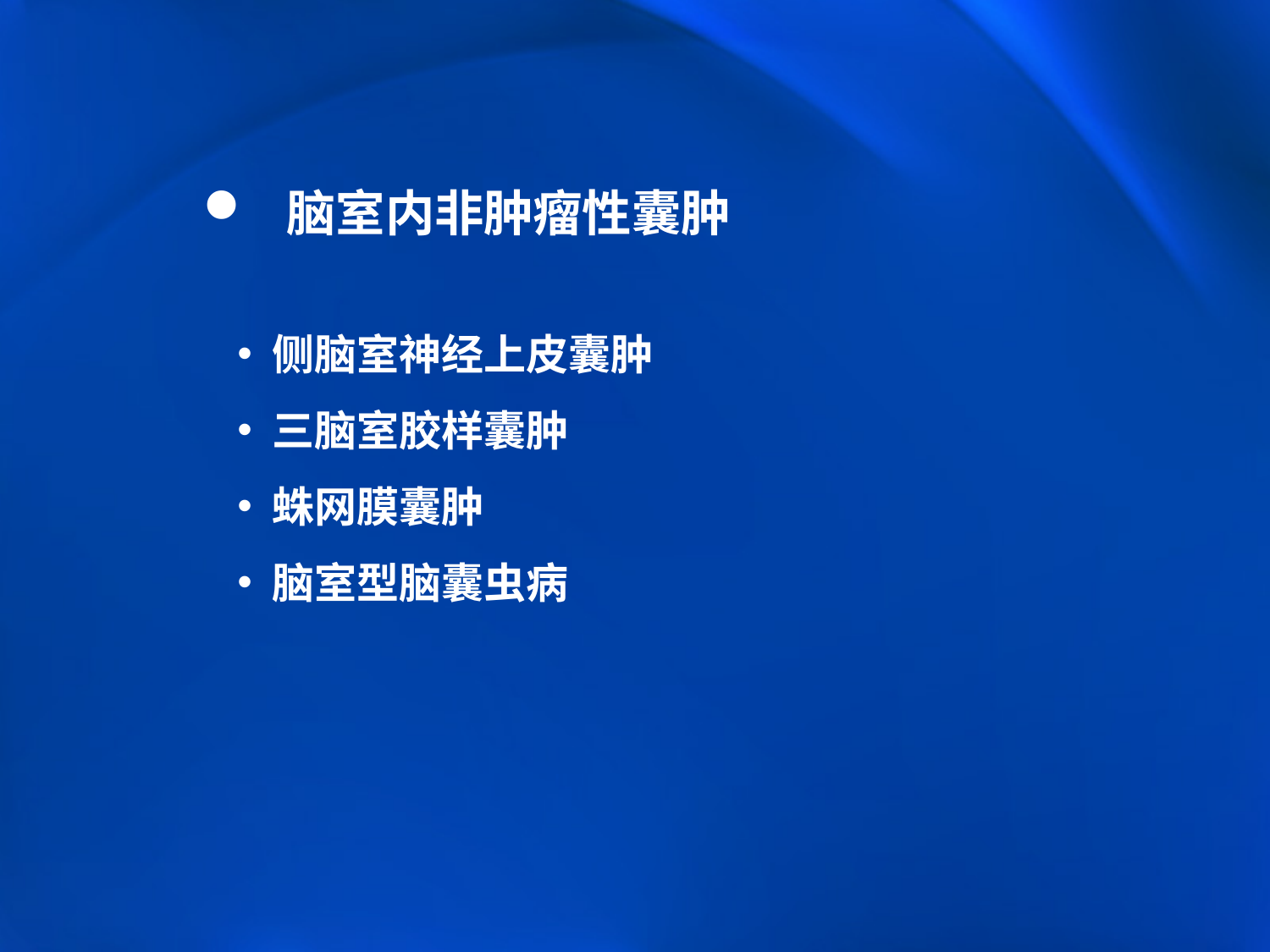

脑室内非肿瘤性囊肿
 侧脑室神经上皮囊肿
 三脑室胶样囊肿
 蛛网膜囊肿
 脑室型脑囊虫病